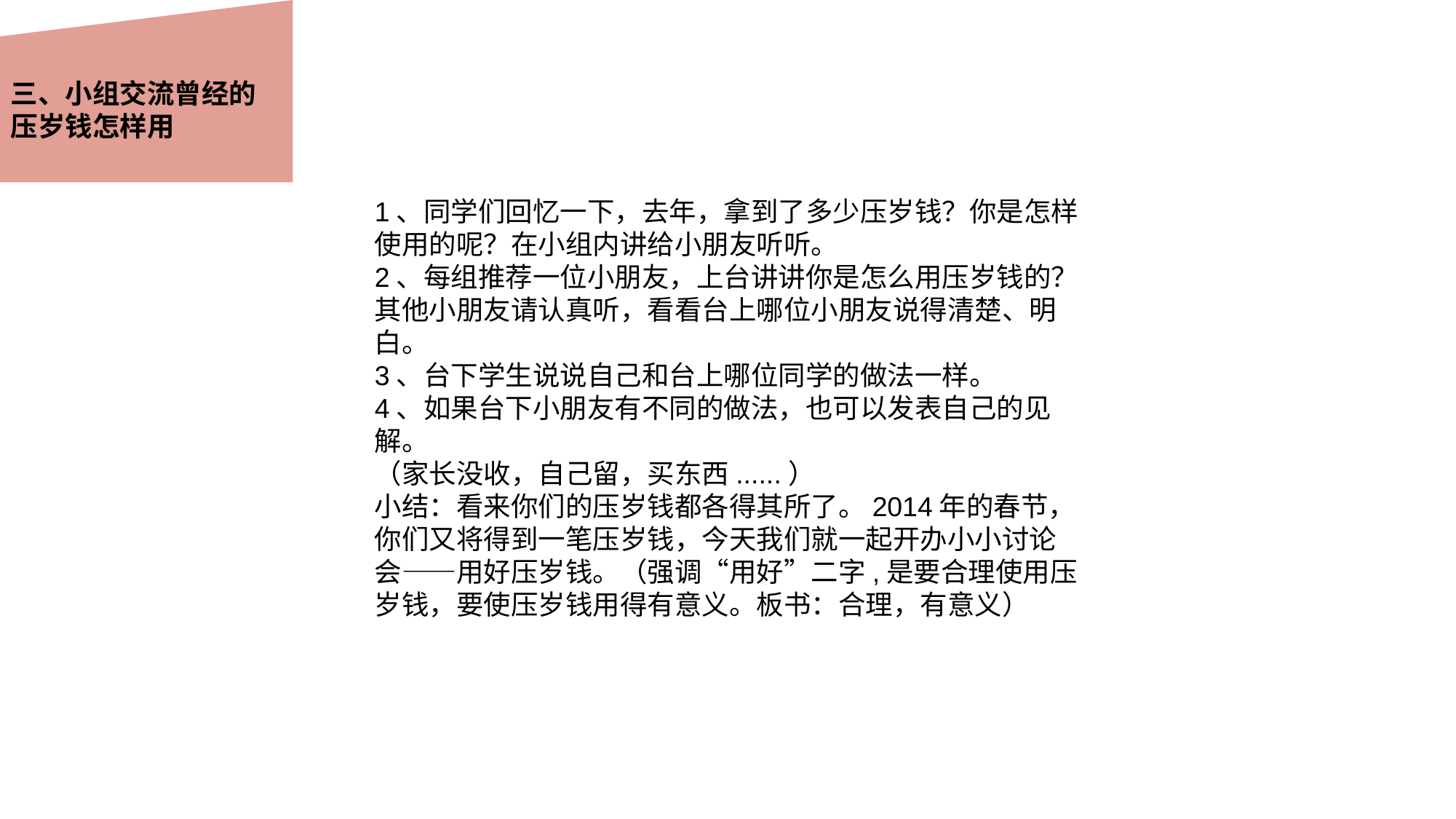

三、小组交流曾经的压岁钱怎样用
1、同学们回忆一下，去年，拿到了多少压岁钱？你是怎样使用的呢？在小组内讲给小朋友听听。
2、每组推荐一位小朋友，上台讲讲你是怎么用压岁钱的？其他小朋友请认真听，看看台上哪位小朋友说得清楚、明白。
3、台下学生说说自己和台上哪位同学的做法一样。
4、如果台下小朋友有不同的做法，也可以发表自己的见解。
（家长没收，自己留，买东西......）
小结：看来你们的压岁钱都各得其所了。2014年的春节，你们又将得到一笔压岁钱，今天我们就一起开办小小讨论会——用好压岁钱。（强调“用好”二字,是要合理使用压岁钱，要使压岁钱用得有意义。板书：合理，有意义）